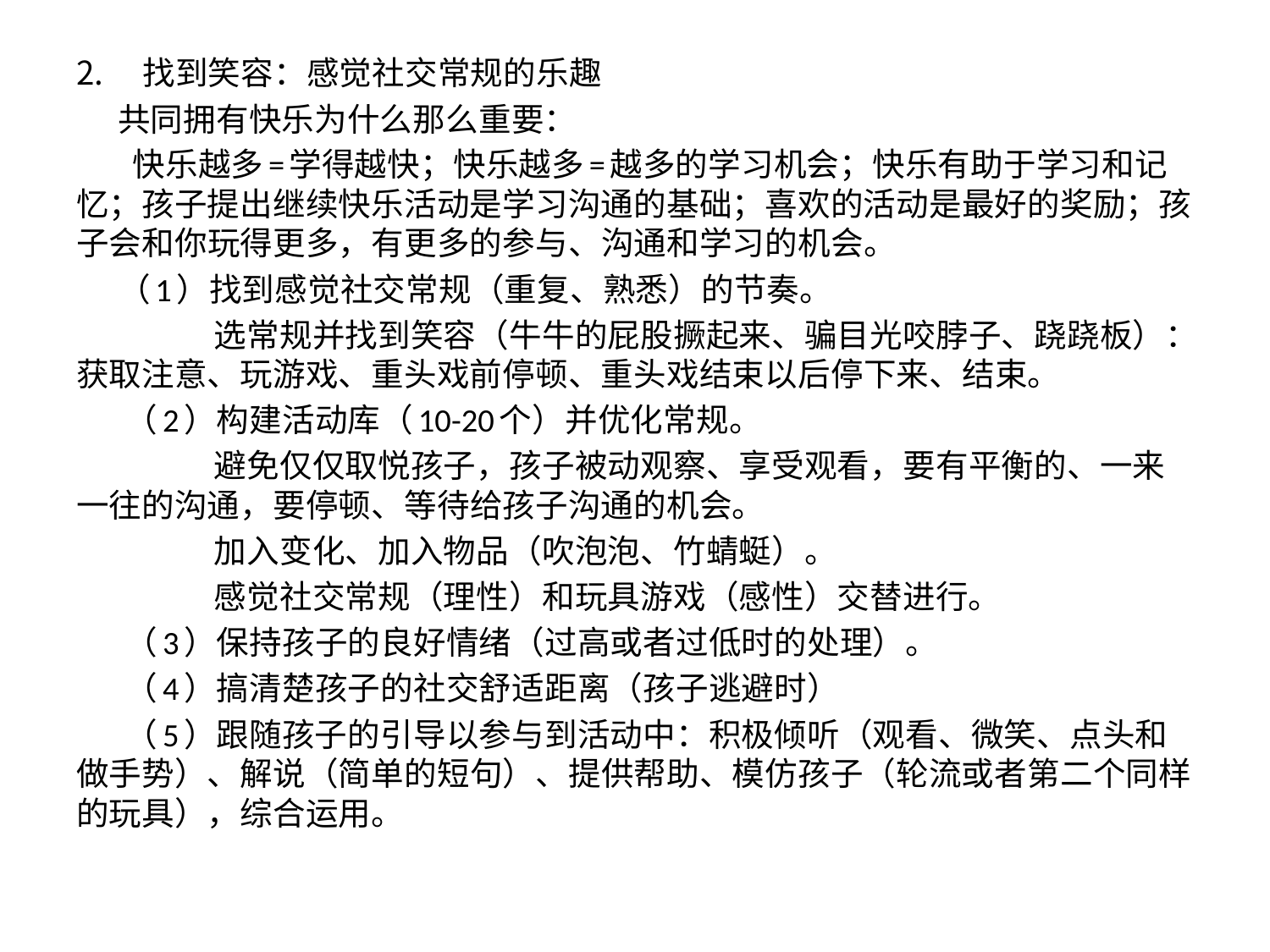

找到笑容：感觉社交常规的乐趣
     共同拥有快乐为什么那么重要：
       快乐越多=学得越快；快乐越多=越多的学习机会；快乐有助于学习和记忆；孩子提出继续快乐活动是学习沟通的基础；喜欢的活动是最好的奖励；孩子会和你玩得更多，有更多的参与、沟通和学习的机会。
     （1）找到感觉社交常规（重复、熟悉）的节奏。
                  选常规并找到笑容（牛牛的屁股撅起来、骗目光咬脖子、跷跷板）：获取注意、玩游戏、重头戏前停顿、重头戏结束以后停下来、结束。
      （2）构建活动库（10-20个）并优化常规。
                  避免仅仅取悦孩子，孩子被动观察、享受观看，要有平衡的、一来一往的沟通，要停顿、等待给孩子沟通的机会。
                  加入变化、加入物品（吹泡泡、竹蜻蜓）。
                  感觉社交常规（理性）和玩具游戏（感性）交替进行。
      （3）保持孩子的良好情绪（过高或者过低时的处理）。
      （4）搞清楚孩子的社交舒适距离（孩子逃避时）
      （5）跟随孩子的引导以参与到活动中：积极倾听（观看、微笑、点头和做手势）、解说（简单的短句）、提供帮助、模仿孩子（轮流或者第二个同样的玩具），综合运用。